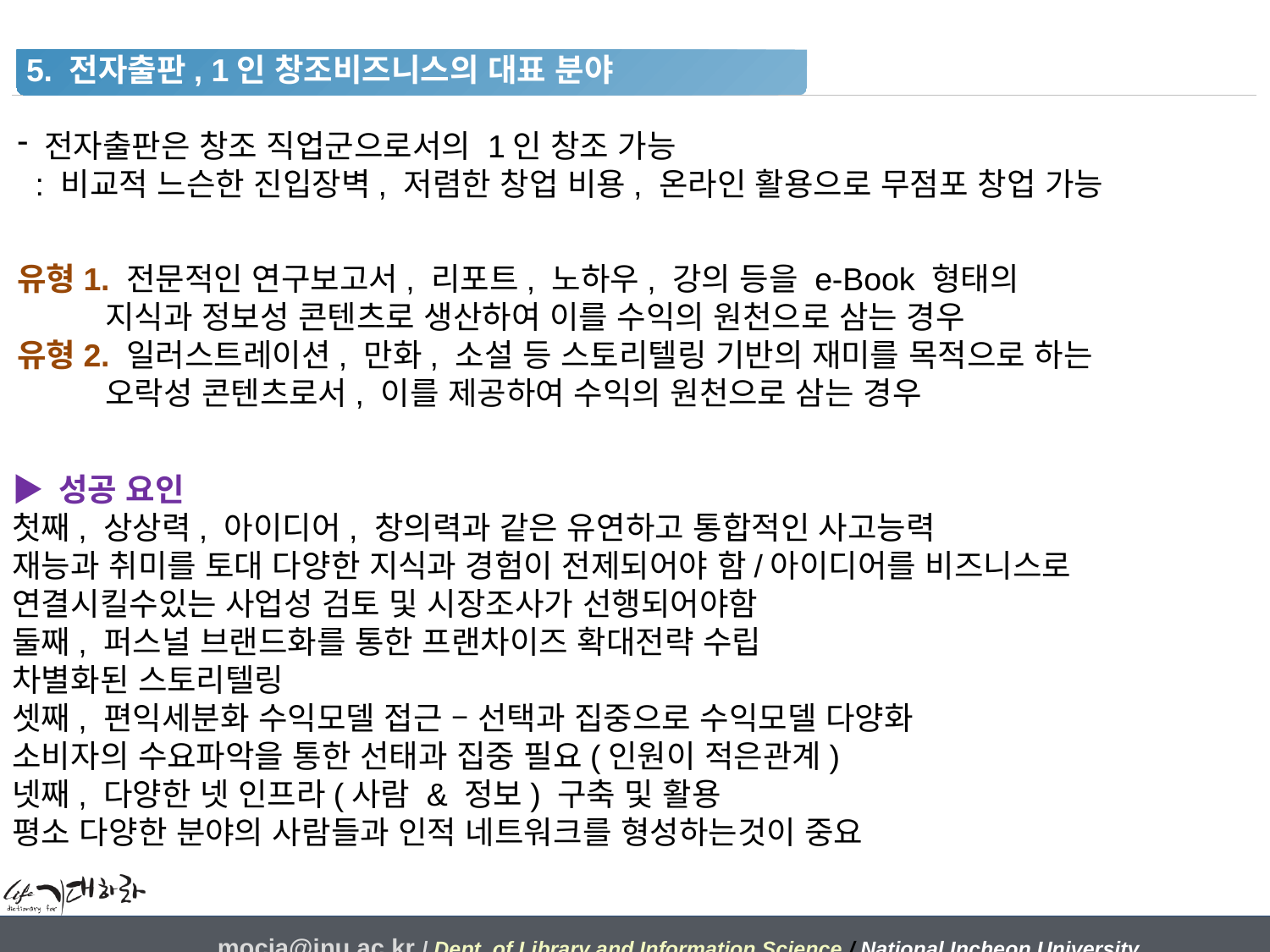

5. 전자출판, 1인 창조비즈니스의 대표 분야

 전자출판은 창조 직업군으로서의 1인 창조 가능
  : 비교적 느슨한 진입장벽, 저렴한 창업 비용, 온라인 활용으로 무점포 창업 가능

유형1. 전문적인 연구보고서, 리포트, 노하우, 강의 등을 e-Book 형태의
         지식과 정보성 콘텐츠로 생산하여 이를 수익의 원천으로 삼는 경우
유형2. 일러스트레이션, 만화, 소설 등 스토리텔링 기반의 재미를 목적으로 하는
         오락성 콘텐츠로서, 이를 제공하여 수익의 원천으로 삼는 경우

▶ 성공 요인
첫째, 상상력, 아이디어, 창의력과 같은 유연하고 통합적인 사고능력
재능과 취미를 토대 다양한 지식과 경험이 전제되어야 함/아이디어를 비즈니스로 연결시킬수있는 사업성 검토 및 시장조사가 선행되어야함
둘째, 퍼스널 브랜드화를 통한 프랜차이즈 확대전략 수립
차별화된 스토리텔링
셋째, 편익세분화 수익모델 접근 – 선택과 집중으로 수익모델 다양화
소비자의 수요파악을 통한 선태과 집중 필요(인원이 적은관계)
넷째, 다양한 넷 인프라(사람 & 정보) 구축 및 활용
평소 다양한 분야의 사람들과 인적 네트워크를 형성하는것이 중요

mocja@inu.ac.kr / Dept. of Library and Information Science / National Incheon University